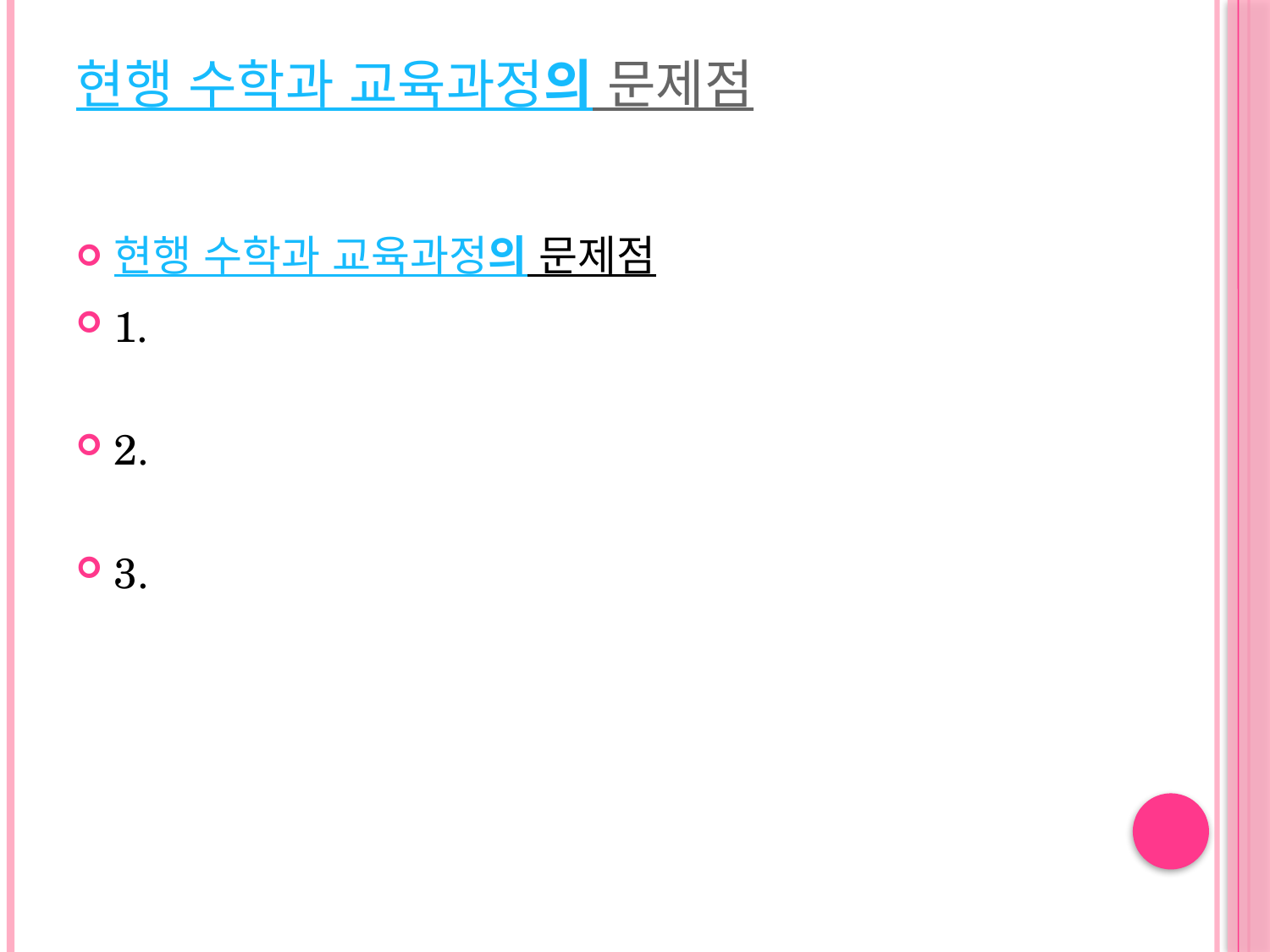

# 현행 수학과 교육과정의 문제점
현행 수학과 교육과정의 문제점
1.

2.

3.